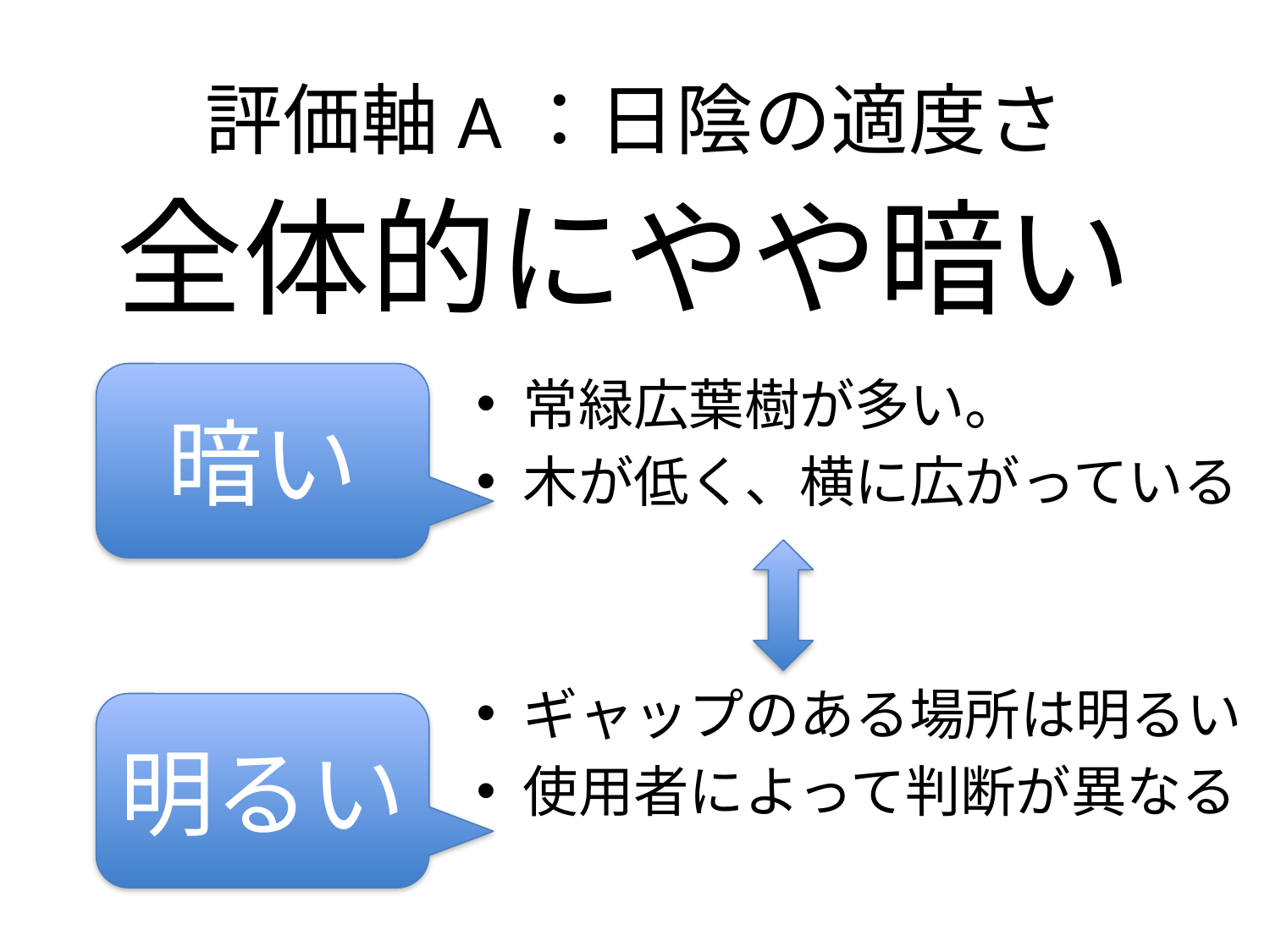

# 評価軸A：日陰の適度さ
全体的にやや暗い
暗い
常緑広葉樹が多い。
木が低く、横に広がっている

ギャップのある場所は明るい
使用者によって判断が異なる

明るい